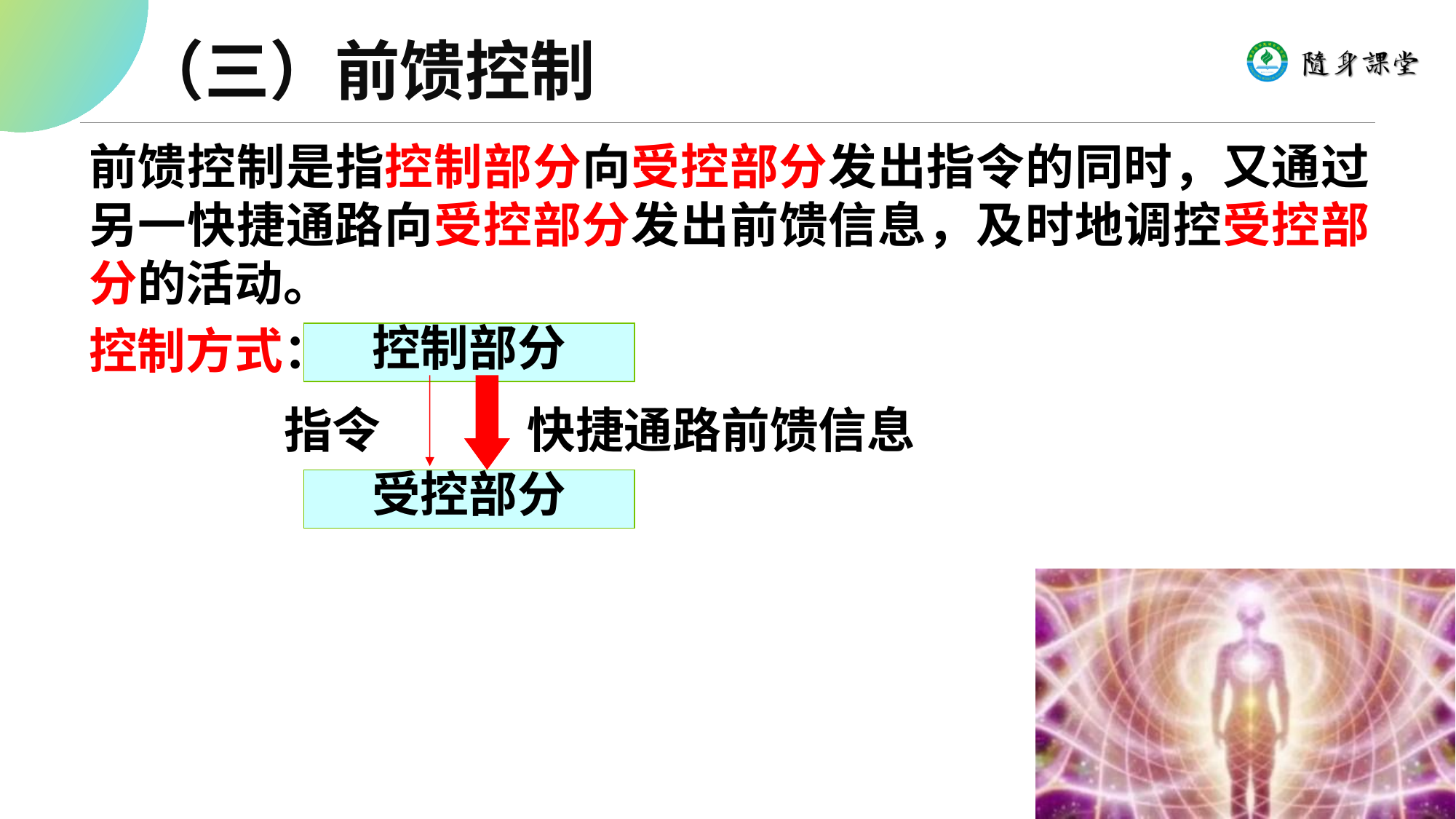

（三）前馈控制

前馈控制是指控制部分向受控部分发出指令的同时，又通过另一快捷通路向受控部分发出前馈信息，及时地调控受控部分的活动。
控制方式：双通路

控制部分

指令
快捷通路前馈信息
受控部分